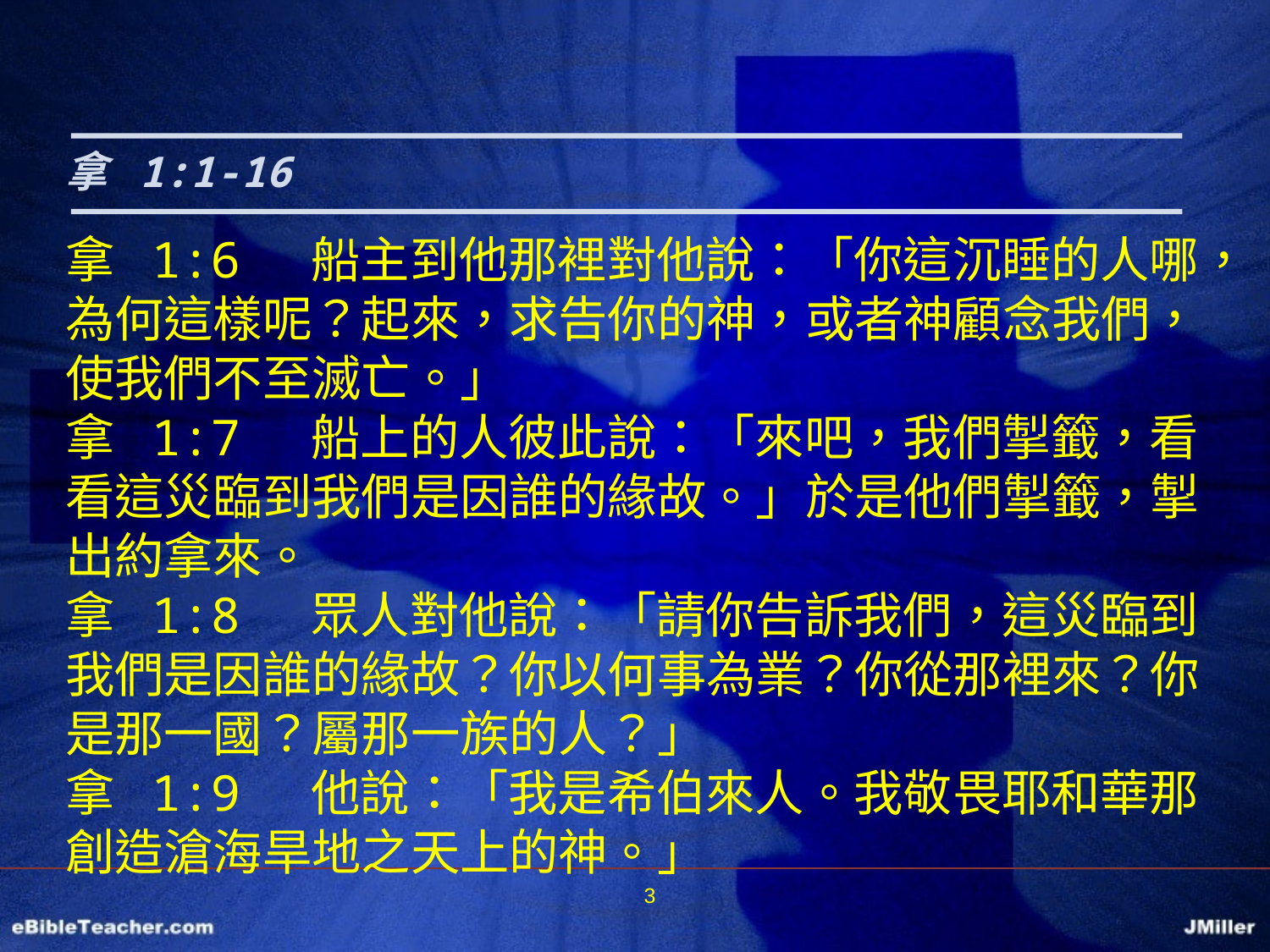

拿 1:1-16
拿 1:6  船主到他那裡對他說：「你這沉睡的人哪，為何這樣呢？起來，求告你的神，或者神顧念我們，使我們不至滅亡。」
拿 1:7  船上的人彼此說：「來吧，我們掣籤，看看這災臨到我們是因誰的緣故。」於是他們掣籤，掣出約拿來。
拿 1:8  眾人對他說：「請你告訴我們，這災臨到我們是因誰的緣故？你以何事為業？你從那裡來？你是那一國？屬那一族的人？」
拿 1:9  他說：「我是希伯來人。我敬畏耶和華那創造滄海旱地之天上的神。」